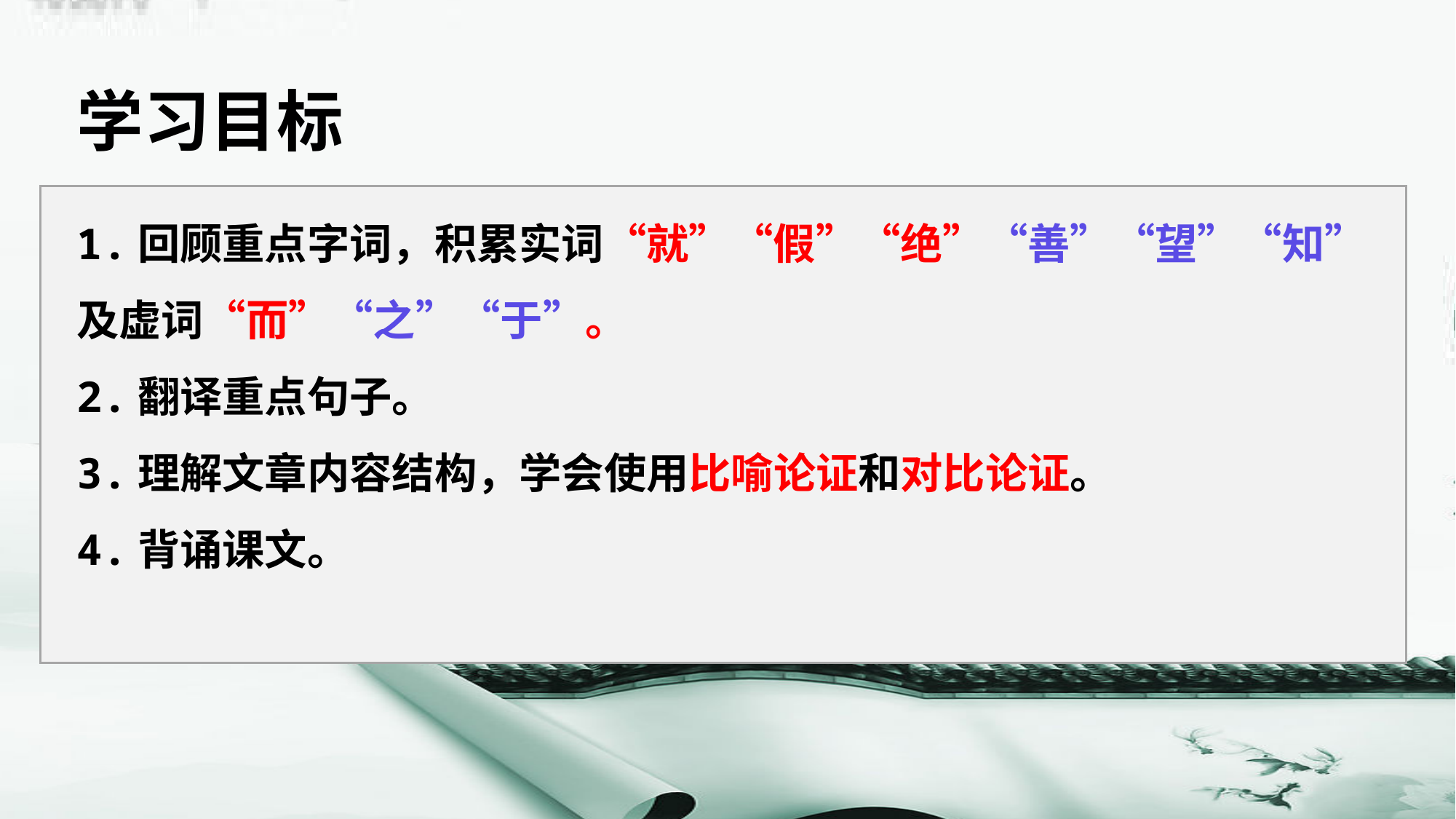

学习目标

1.回顾重点字词，积累实词“就”“假”“绝”“善”“望”“知”及虚词“而”“之”“于”。
2.翻译重点句子。
3.理解文章内容结构，学会使用比喻论证和对比论证。
4.背诵课文。